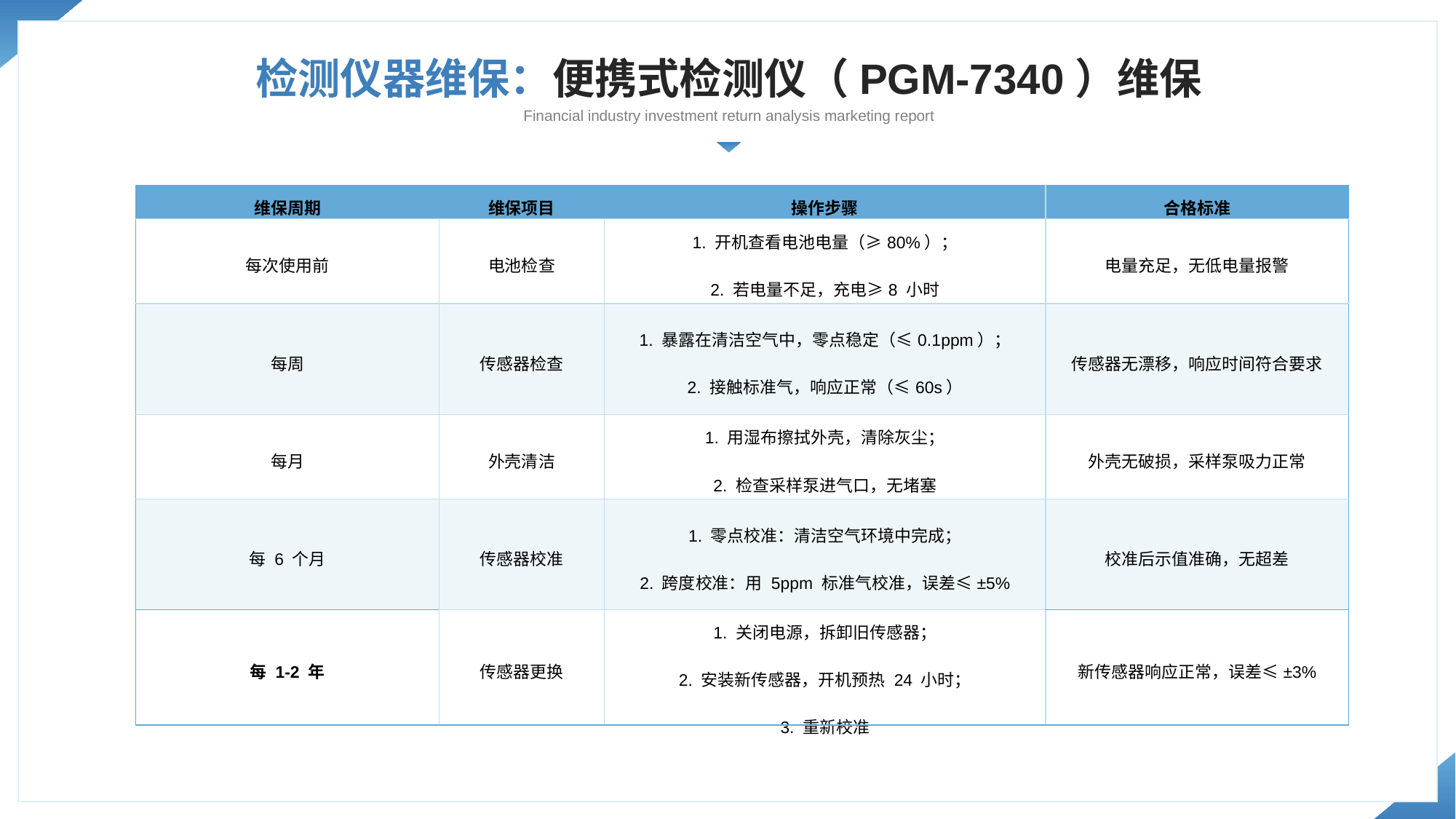

检测仪器维保：便携式检测仪（PGM-7340）维保
Financial industry investment return analysis marketing report

| 维保周期 | 维保项目 | 操作步骤 | 合格标准 |
| --- | --- | --- | --- |
| 每次使用前 | 电池检查 | 1. 开机查看电池电量（≥80%）； 2. 若电量不足，充电≥8 小时 | 电量充足，无低电量报警 |
| 每周 | 传感器检查 | 1. 暴露在清洁空气中，零点稳定（≤0.1ppm）； 2. 接触标准气，响应正常（≤60s） | 传感器无漂移，响应时间符合要求 |
| 每月 | 外壳清洁 | 1. 用湿布擦拭外壳，清除灰尘； 2. 检查采样泵进气口，无堵塞 | 外壳无破损，采样泵吸力正常 |
| 每 6 个月 | 传感器校准 | 1. 零点校准：清洁空气环境中完成； 2. 跨度校准：用 5ppm 标准气校准，误差≤±5% | 校准后示值准确，无超差 |
| 每 1-2 年 | 传感器更换 | 1. 关闭电源，拆卸旧传感器； 2. 安装新传感器，开机预热 24 小时； 3. 重新校准 | 新传感器响应正常，误差≤±3% |